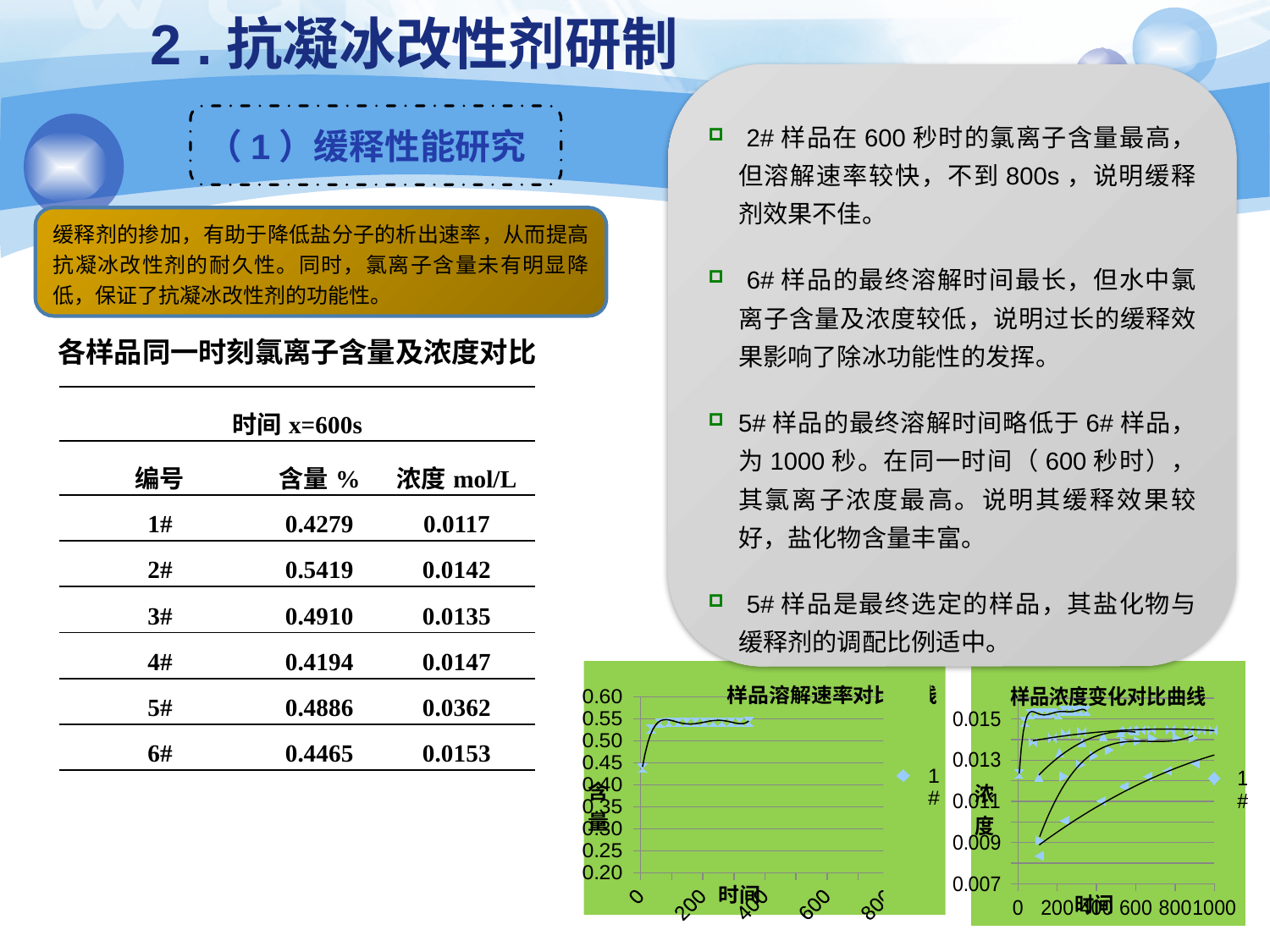

2 .抗凝冰改性剂研制
试验结论

 2#样品在600秒时的氯离子含量最高，但溶解速率较快，不到800s，说明缓释剂效果不佳。

 6#样品的最终溶解时间最长，但水中氯离子含量及浓度较低，说明过长的缓释效果影响了除冰功能性的发挥。

5#样品的最终溶解时间略低于6#样品，为1000秒。在同一时间（600秒时），其氯离子浓度最高。说明其缓释效果较好，盐化物含量丰富。

 5#样品是最终选定的样品，其盐化物与缓释剂的调配比例适中。

（1）缓释性能研究
缓释剂的掺加，有助于降低盐分子的析出速率，从而提高抗凝冰改性剂的耐久性。同时，氯离子含量未有明显降低，保证了抗凝冰改性剂的功能性。
各样品同一时刻氯离子含量及浓度对比
| 时间x=600s |  |  |
| --- | --- | --- |
| 编号 | 含量% | 浓度mol/L |
| 1# | 0.4279 | 0.0117 |
| 2# | 0.5419 | 0.0142 |
| 3# | 0.4910 | 0.0135 |
| 4# | 0.4194 | 0.0147 |
| 5# | 0.4886 | 0.0362 |
| 6# | 0.4465 | 0.0153 |

### Chart: 样品溶解速率对比曲线

| Category | 1# | 2# | 3# | 4# | 5# | 6# | 无缓释剂 |
|---|---|---|---|---|---|---|---|

### Chart: 样品浓度变化对比曲线

| Category | 1# | 2# | 3# | 4# | 5# | 6# | 无缓释剂 |
|---|---|---|---|---|---|---|---|